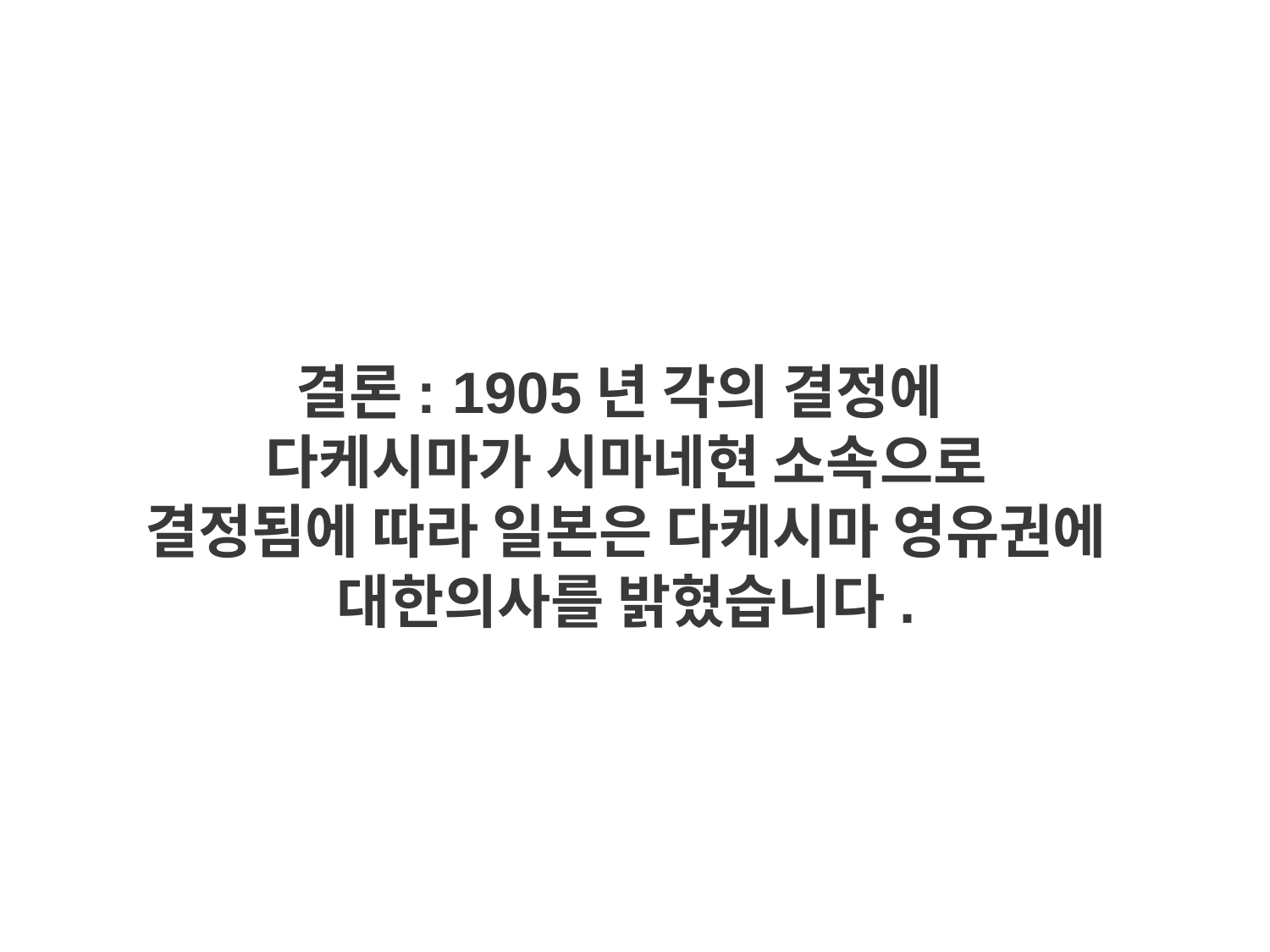

결론: 1905년 각의 결정에
다케시마가 시마네현 소속으로
결정됨에 따라 일본은 다케시마 영유권에 대한의사를 밝혔습니다.